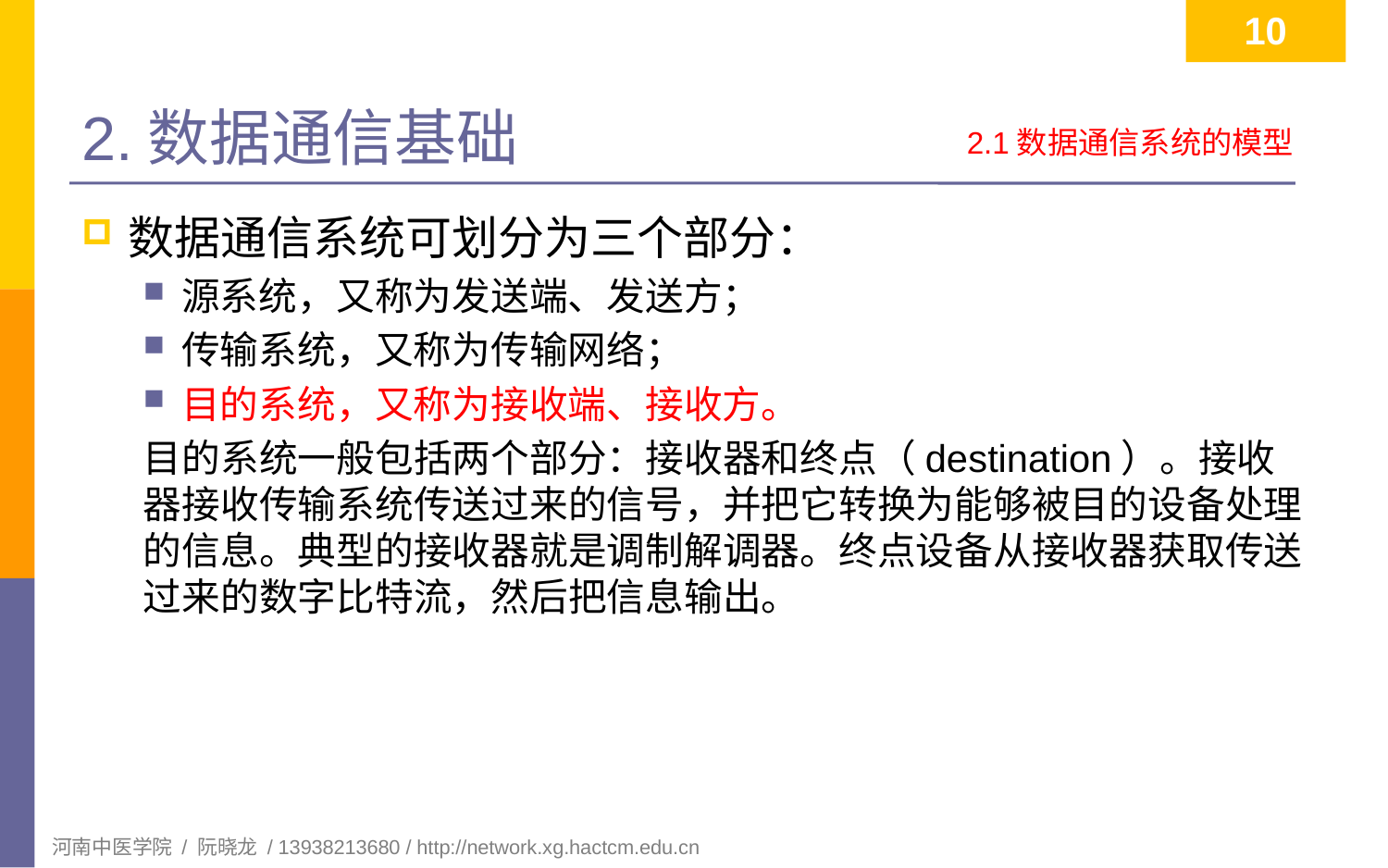

10
# 2.数据通信基础
2.1数据通信系统的模型

数据通信系统可划分为三个部分：
源系统，又称为发送端、发送方；
传输系统，又称为传输网络；
目的系统，又称为接收端、接收方。
目的系统一般包括两个部分：接收器和终点（destination）。接收器接收传输系统传送过来的信号，并把它转换为能够被目的设备处理的信息。典型的接收器就是调制解调器。终点设备从接收器获取传送过来的数字比特流，然后把信息输出。